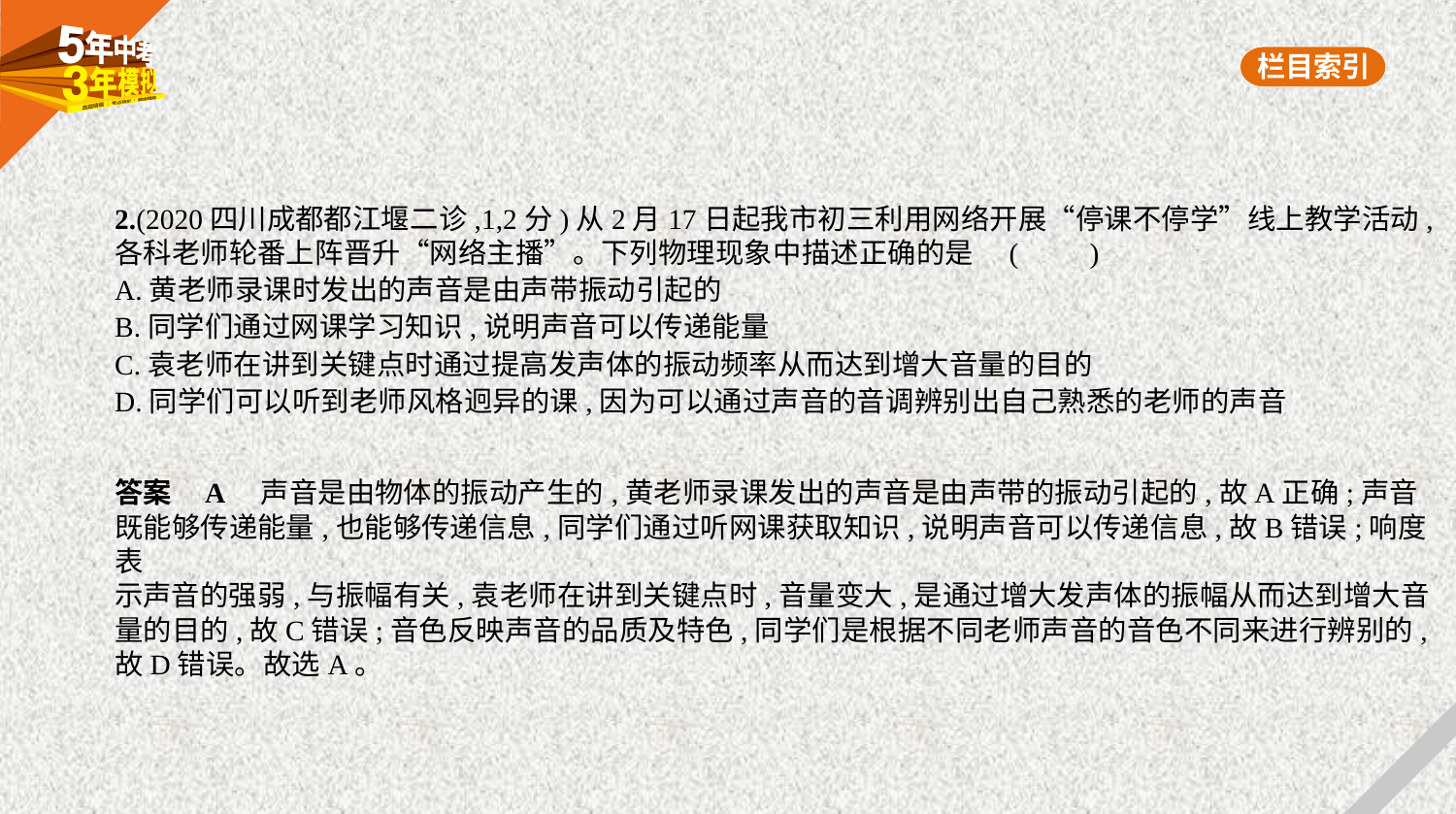

2.(2020四川成都都江堰二诊,1,2分)从2月17日起我市初三利用网络开展“停课不停学”线上教学活动,
各科老师轮番上阵晋升“网络主播”。下列物理现象中描述正确的是 (　　)
A.黄老师录课时发出的声音是由声带振动引起的
B.同学们通过网课学习知识,说明声音可以传递能量
C.袁老师在讲到关键点时通过提高发声体的振动频率从而达到增大音量的目的
D.同学们可以听到老师风格迥异的课,因为可以通过声音的音调辨别出自己熟悉的老师的声音
答案    A　声音是由物体的振动产生的,黄老师录课发出的声音是由声带的振动引起的,故A正确;声音
既能够传递能量,也能够传递信息,同学们通过听网课获取知识,说明声音可以传递信息,故B错误;响度表
示声音的强弱,与振幅有关,袁老师在讲到关键点时,音量变大,是通过增大发声体的振幅从而达到增大音
量的目的,故C错误;音色反映声音的品质及特色,同学们是根据不同老师声音的音色不同来进行辨别的,
故D错误。故选A。